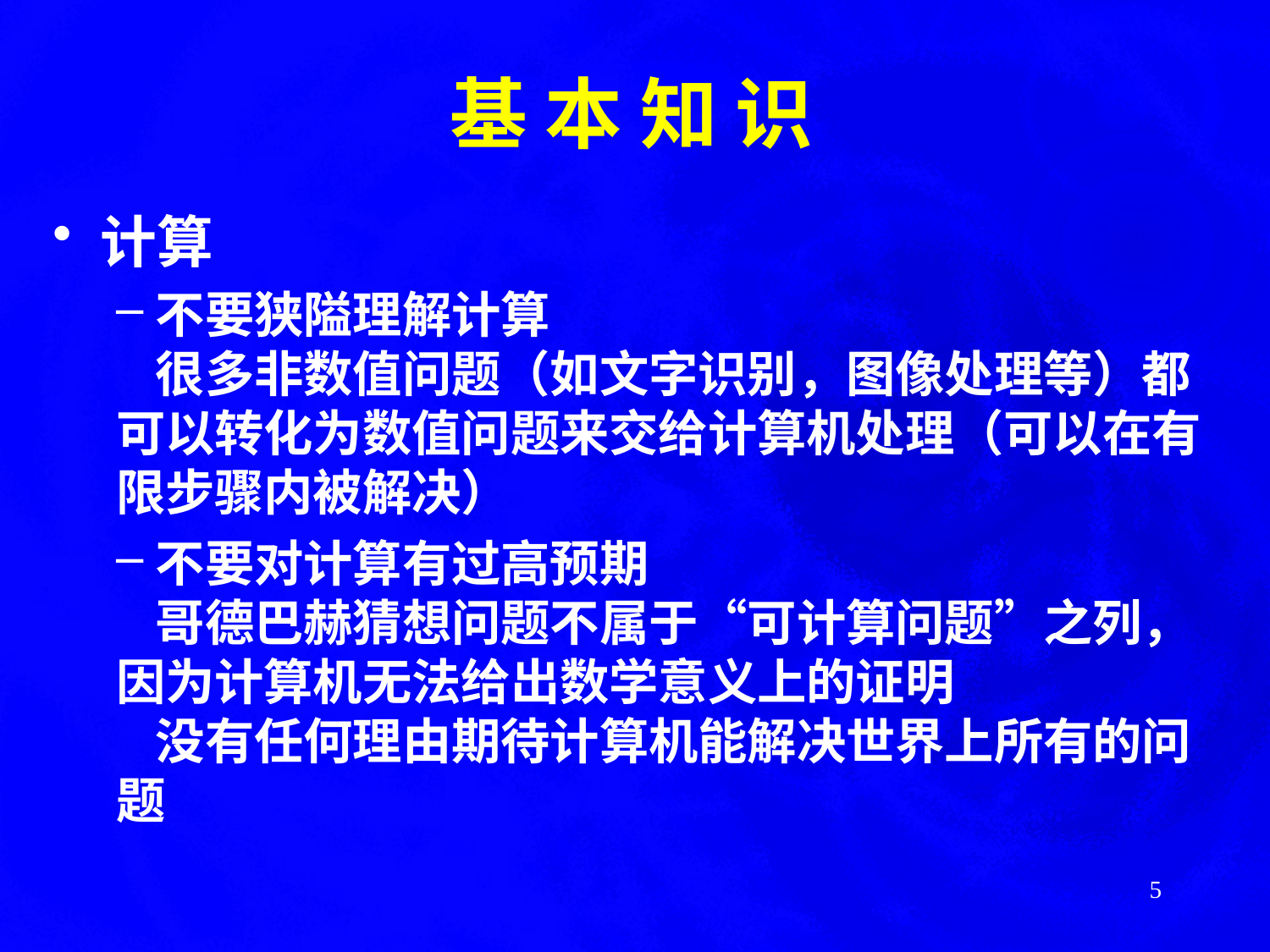

基 本 知 识
计算
不要狭隘理解计算
	很多非数值问题（如文字识别，图像处理等）都
可以转化为数值问题来交给计算机处理（可以在有
限步骤内被解决）
不要对计算有过高预期
	哥德巴赫猜想问题不属于“可计算问题”之列，
因为计算机无法给出数学意义上的证明
	没有任何理由期待计算机能解决世界上所有的问
题

5